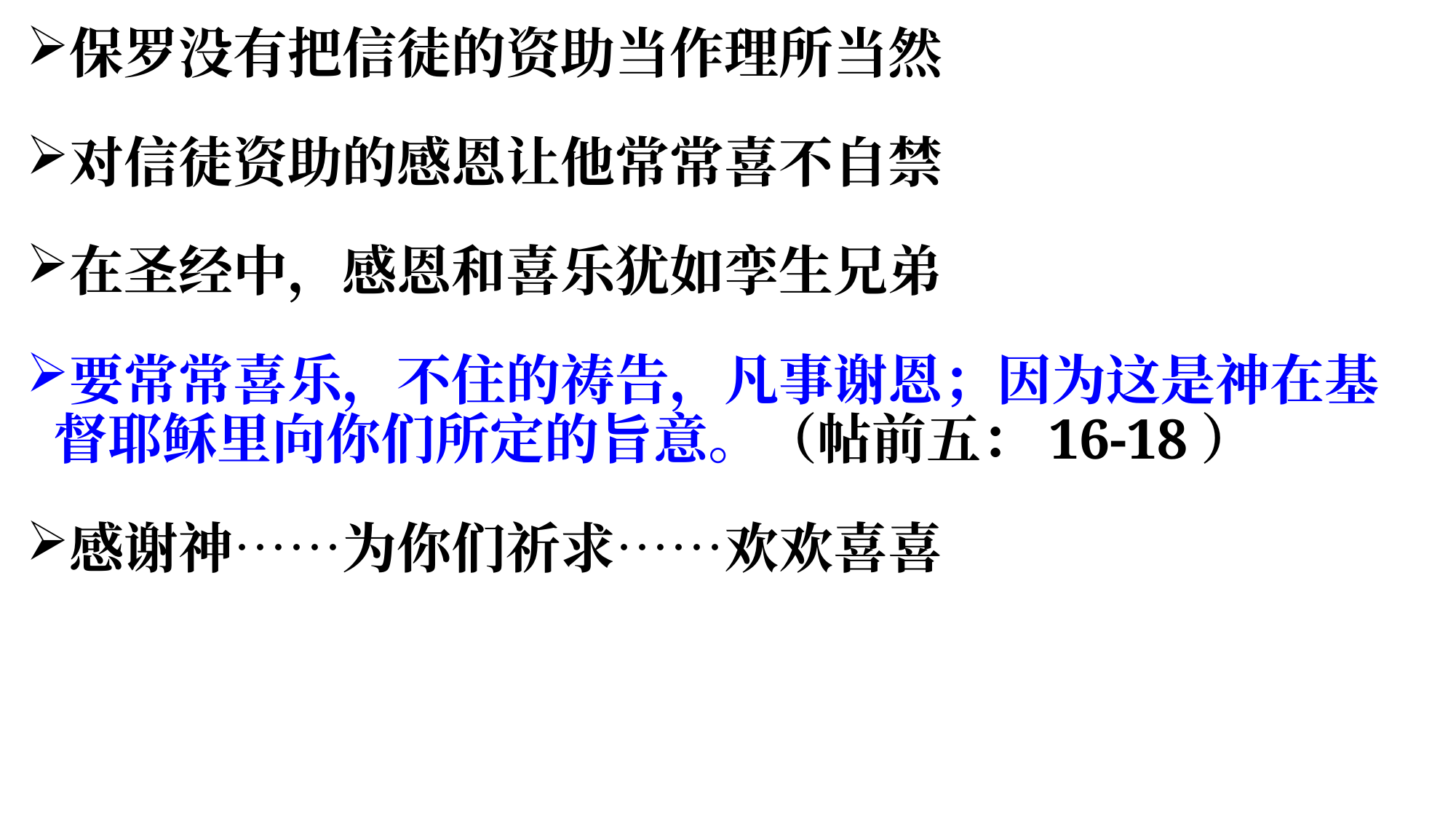

保罗没有把信徒的资助当作理所当然

对信徒资助的感恩让他常常喜不自禁

在圣经中，感恩和喜乐犹如孪生兄弟

要常常喜乐，不住的祷告，凡事谢恩；因为这是神在基督耶稣里向你们所定的旨意。（帖前五：16-18）

感谢神……为你们祈求……欢欢喜喜